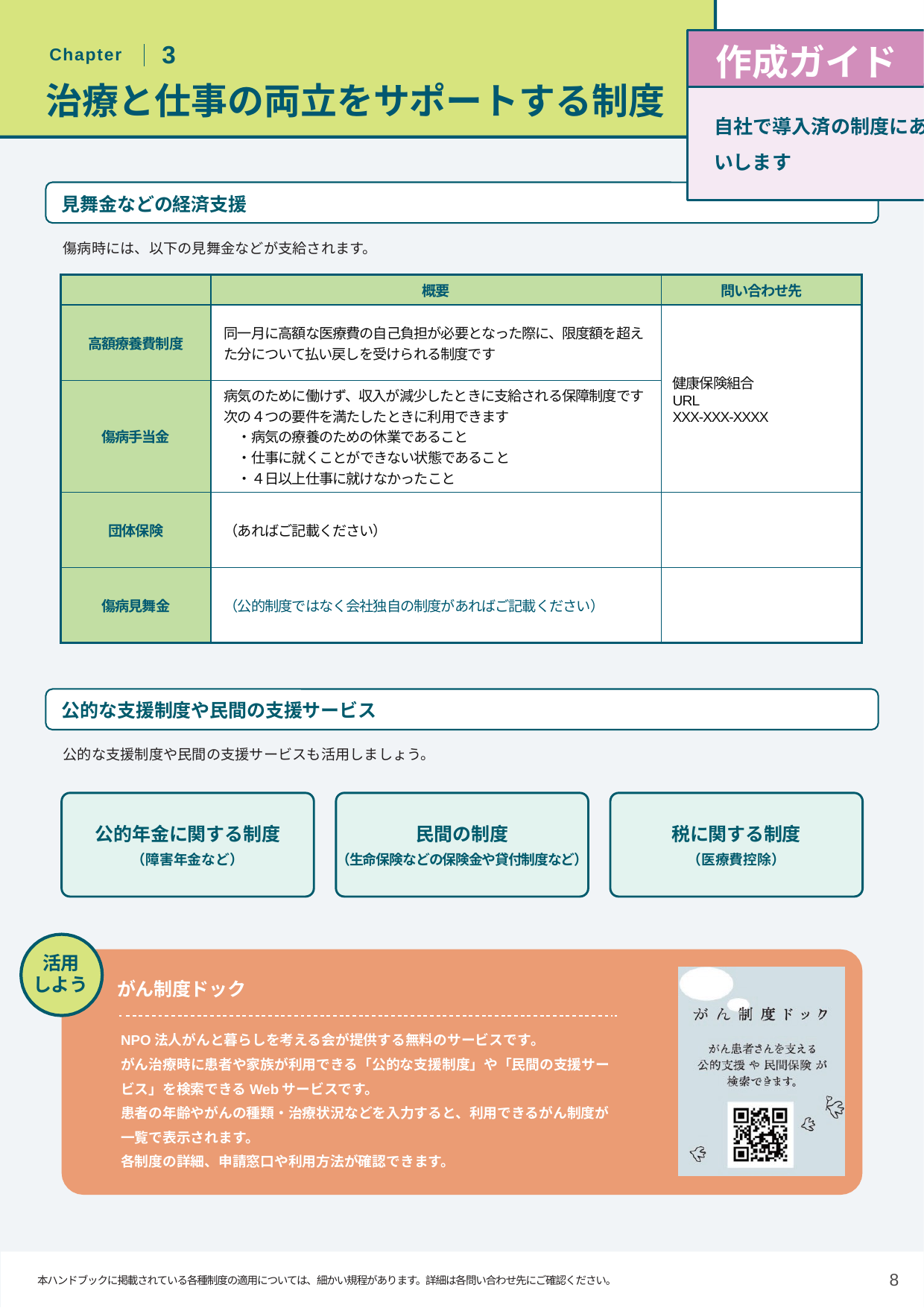

作成ガイド
この部分は完成後削除してください
自社で導入済の制度にあわせてカスタマイズをお願いします

見舞金などの経済支援
傷病時には、以下の見舞金などが支給されます。
|  | 概要 | 問い合わせ先 |
| --- | --- | --- |
| 高額療養費制度 | 同一月に高額な医療費の自己負担が必要となった際に、限度額を超えた分について払い戻しを受けられる制度です | 健康保険組合 URL XXX-XXX-XXXX |
| 傷病手当金 | 病気のために働けず、収入が減少したときに支給される保障制度です 次の４つの要件を満たしたときに利用できます 　・病気の療養のための休業であること 　・仕事に就くことができない状態であること 　・４日以上仕事に就けなかったこと 　・休んだ期間について給与の支払いがないこと |  |
| 団体保険 | （あればご記載ください） |  |
| 傷病見舞金 | （公的制度ではなく会社独自の制度があればご記載ください） |  |
8